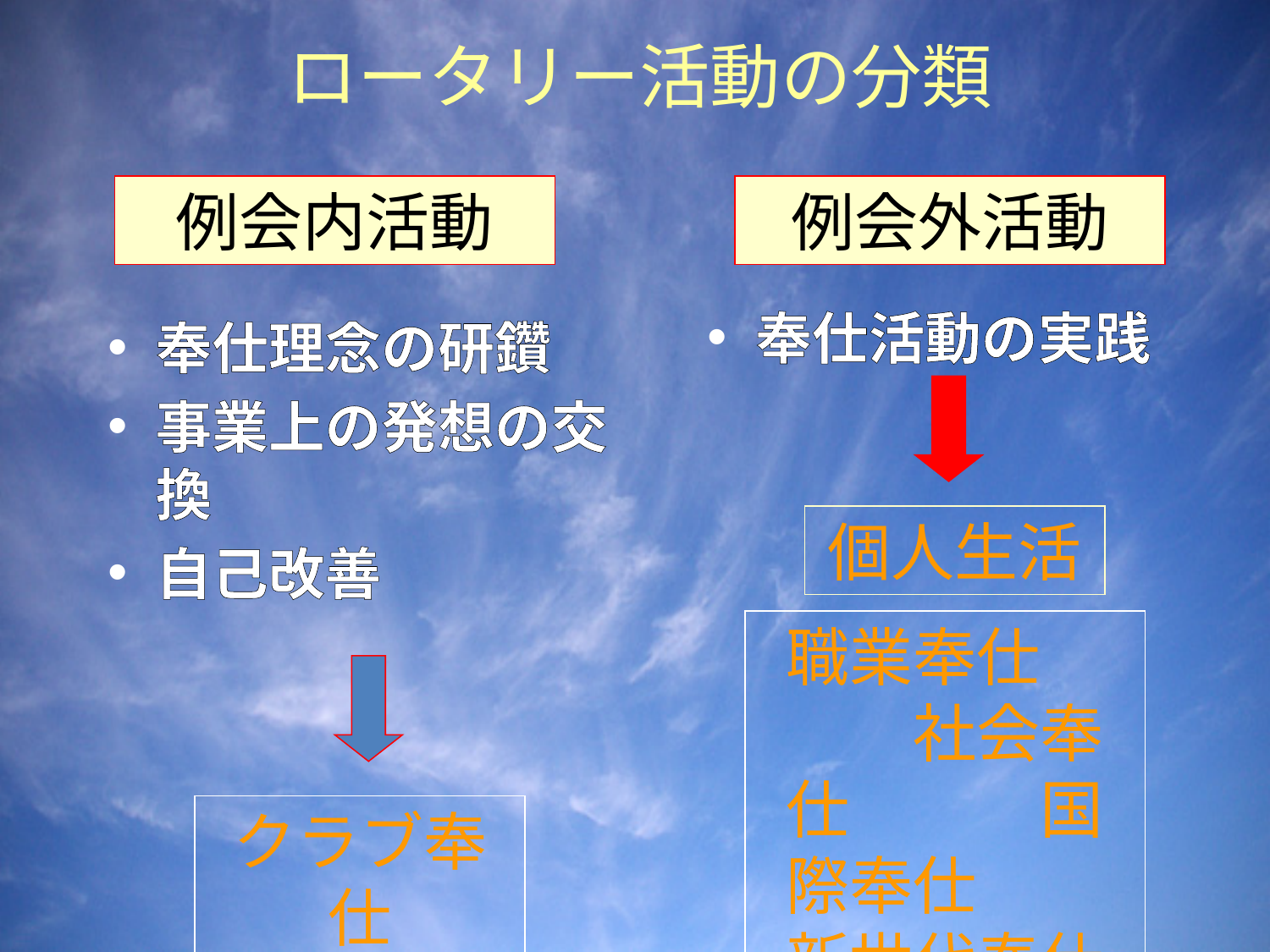

ロータリー活動の分類
例会内活動
例会外活動
奉仕活動の実践
奉仕理念の研鑽
事業上の発想の交換
自己改善

個人生活
職業奉仕　　　社会奉仕　　　国際奉仕　　新世代奉仕

クラブ奉仕